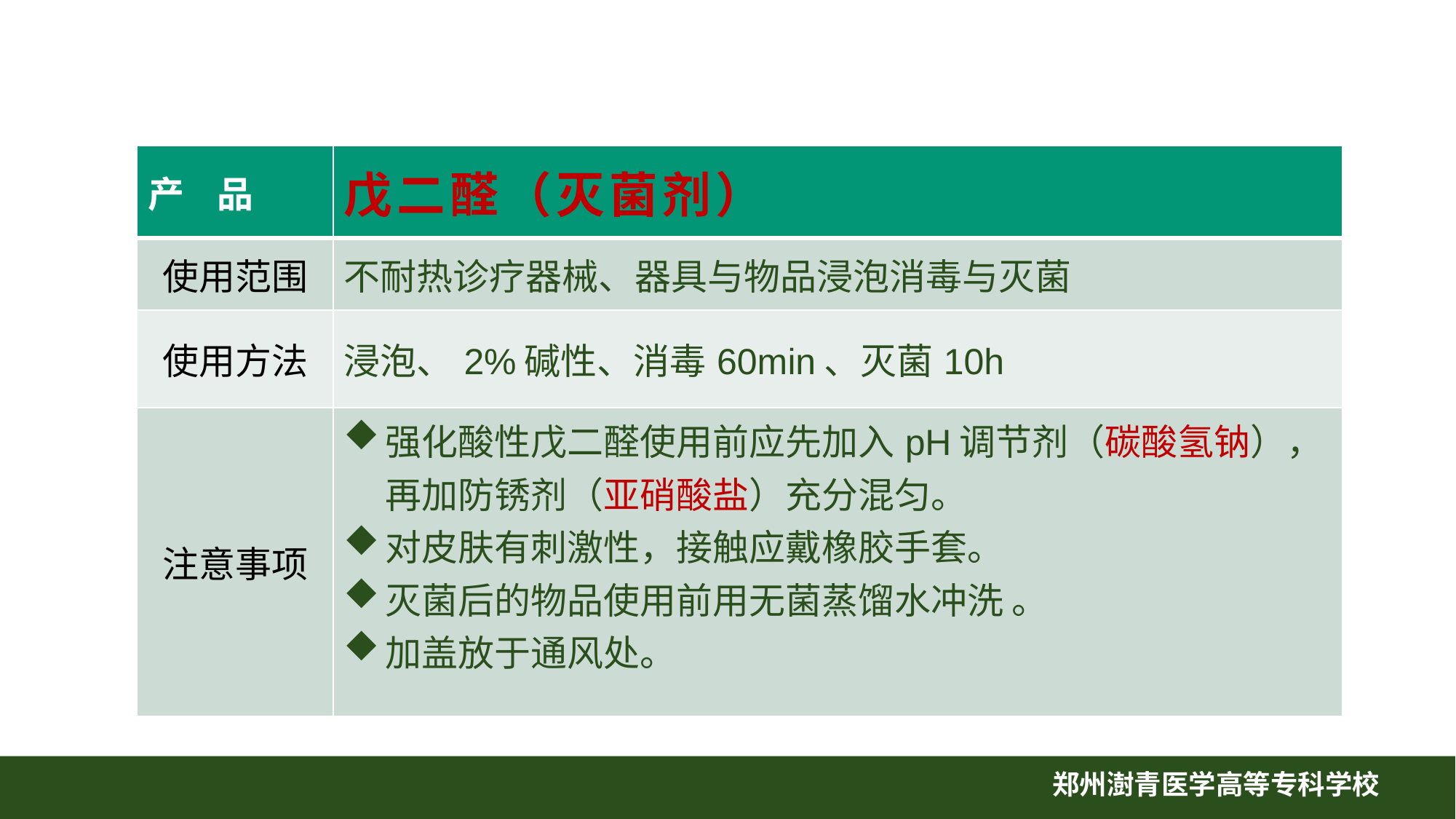

| 产 品 | 戊二醛（灭菌剂） |
| --- | --- |
| 使用范围 | 不耐热诊疗器械、器具与物品浸泡消毒与灭菌 |
| 使用方法 | 浸泡、2%碱性、消毒60min、灭菌10h |
| 注意事项 | 强化酸性戊二醛使用前应先加入pH调节剂（碳酸氢钠），再加防锈剂（亚硝酸盐）充分混匀。 对皮肤有刺激性，接触应戴橡胶手套。 灭菌后的物品使用前用无菌蒸馏水冲洗 。 加盖放于通风处。 |
郑州澍青医学高等专科学校